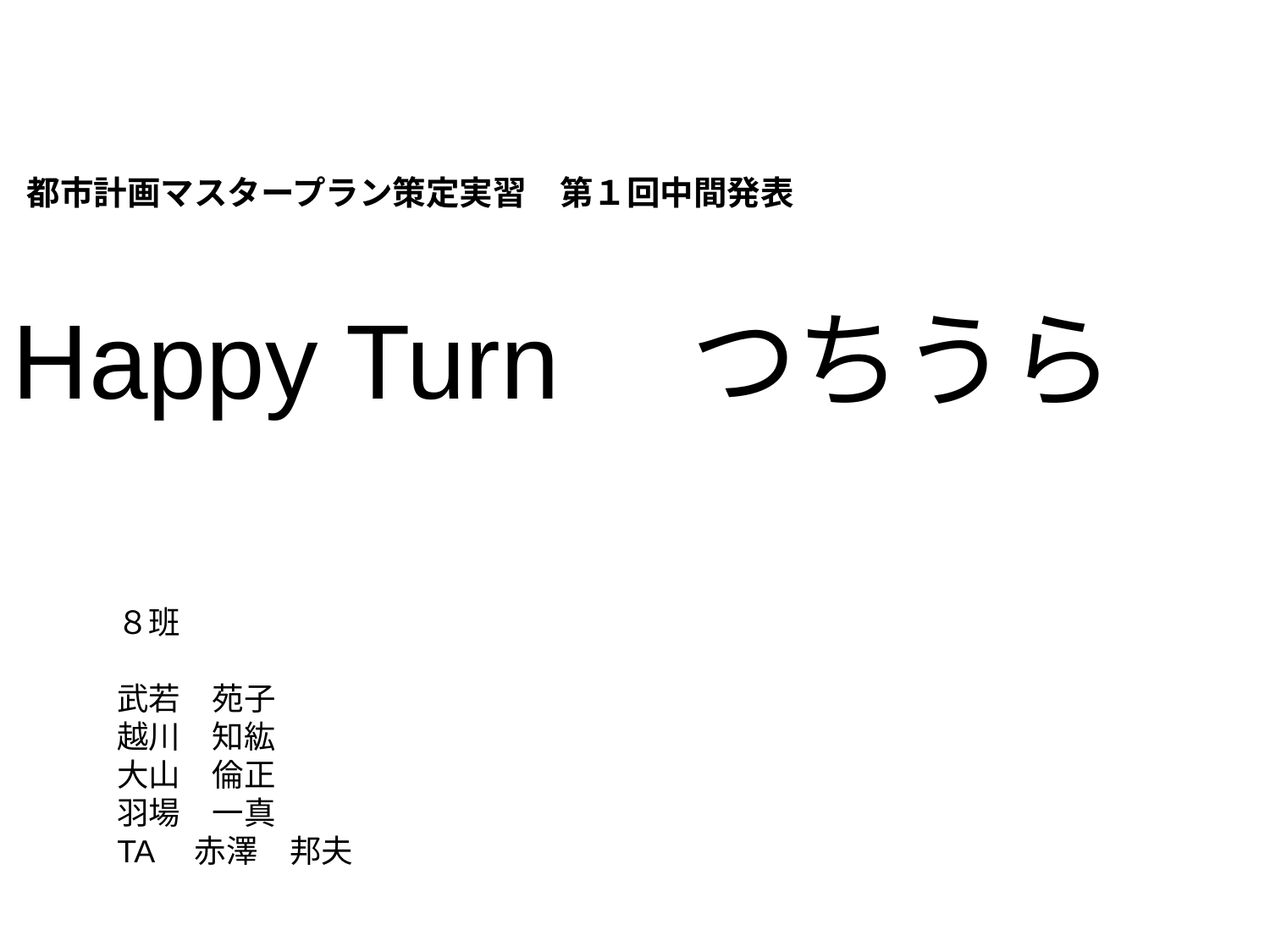

都市計画マスタープラン策定実習　第１回中間発表
Happy Turn　つちうら
８班

武若　苑子
越川　知紘
大山　倫正
羽場　一真
TA　赤澤　邦夫